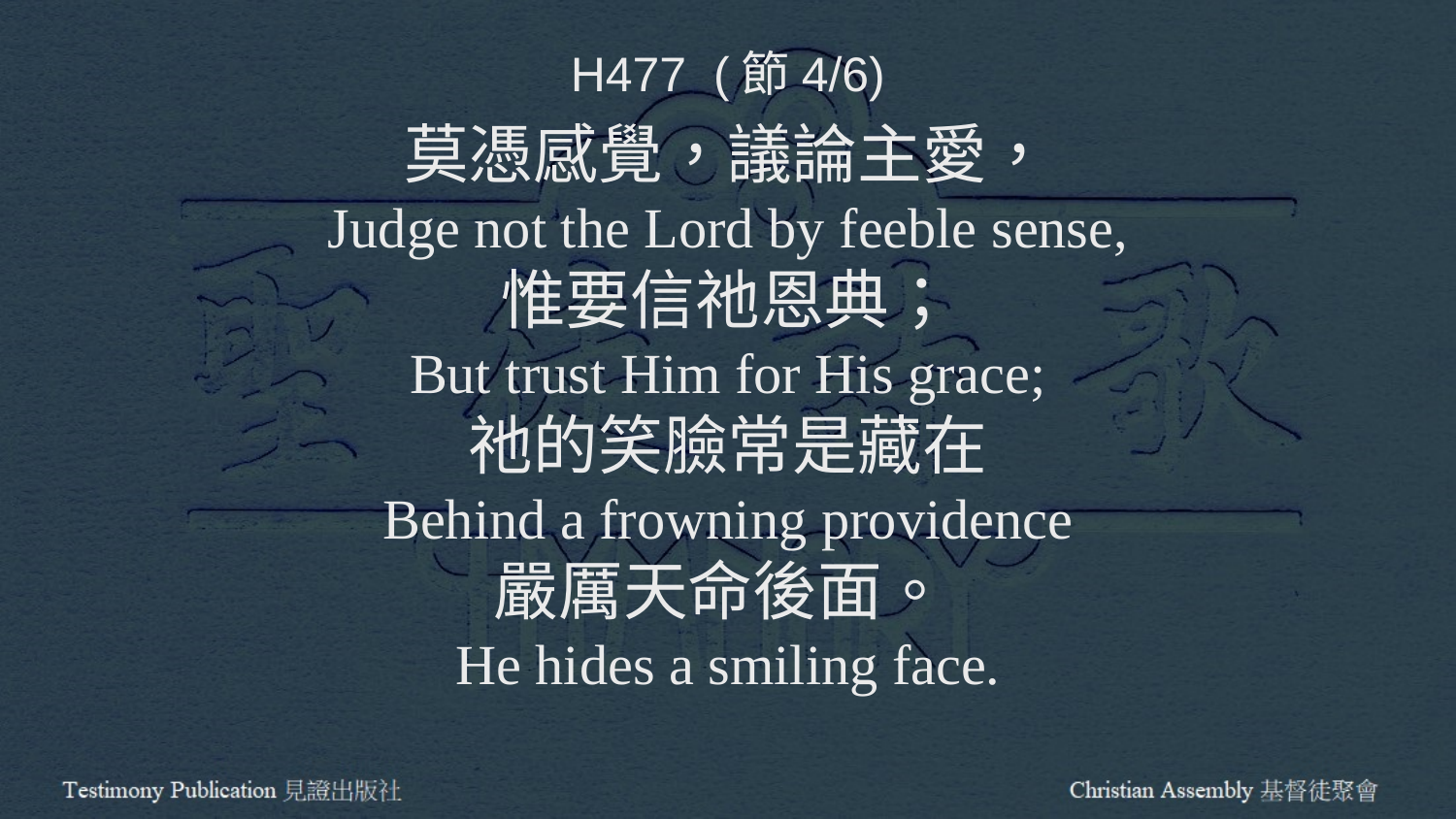

H477  (節4/6)
莫憑感覺，議論主愛，
Judge not the Lord by feeble sense,
惟要信祂恩典；
But trust Him for His grace;
祂的笑臉常是藏在
Behind a frowning providence
嚴厲天命後面。
He hides a smiling face.